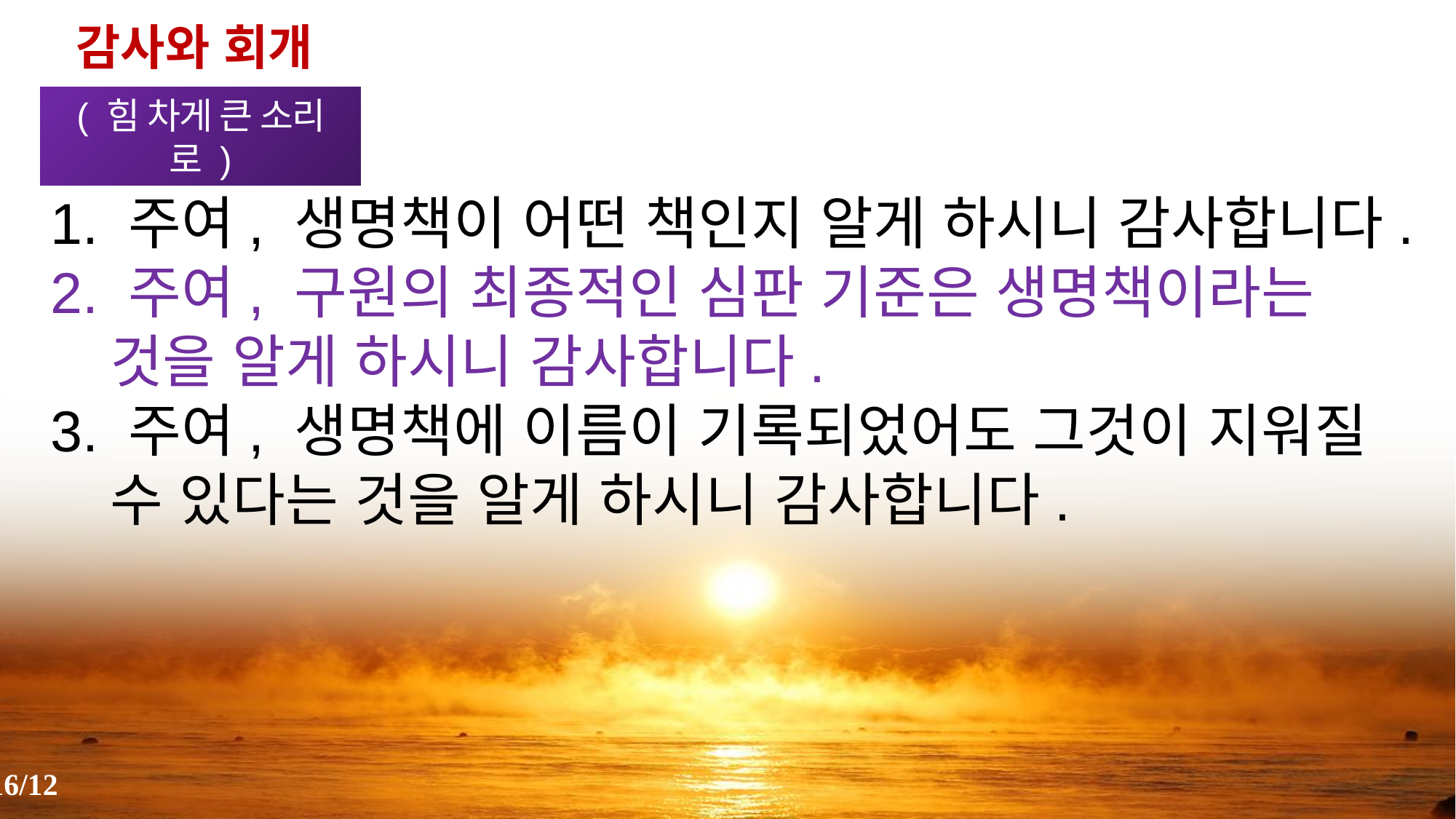

감사와 회개(1)

( 힘 차게 큰 소리로 )
1. 주여, 생명책이 어떤 책인지 알게 하시니 감사합니다.
2. 주여, 구원의 최종적인 심판 기준은 생명책이라는 것을 알게 하시니 감사합니다.
3. 주여, 생명책에 이름이 기록되었어도 그것이 지워질 수 있다는 것을 알게 하시니 감사합니다.